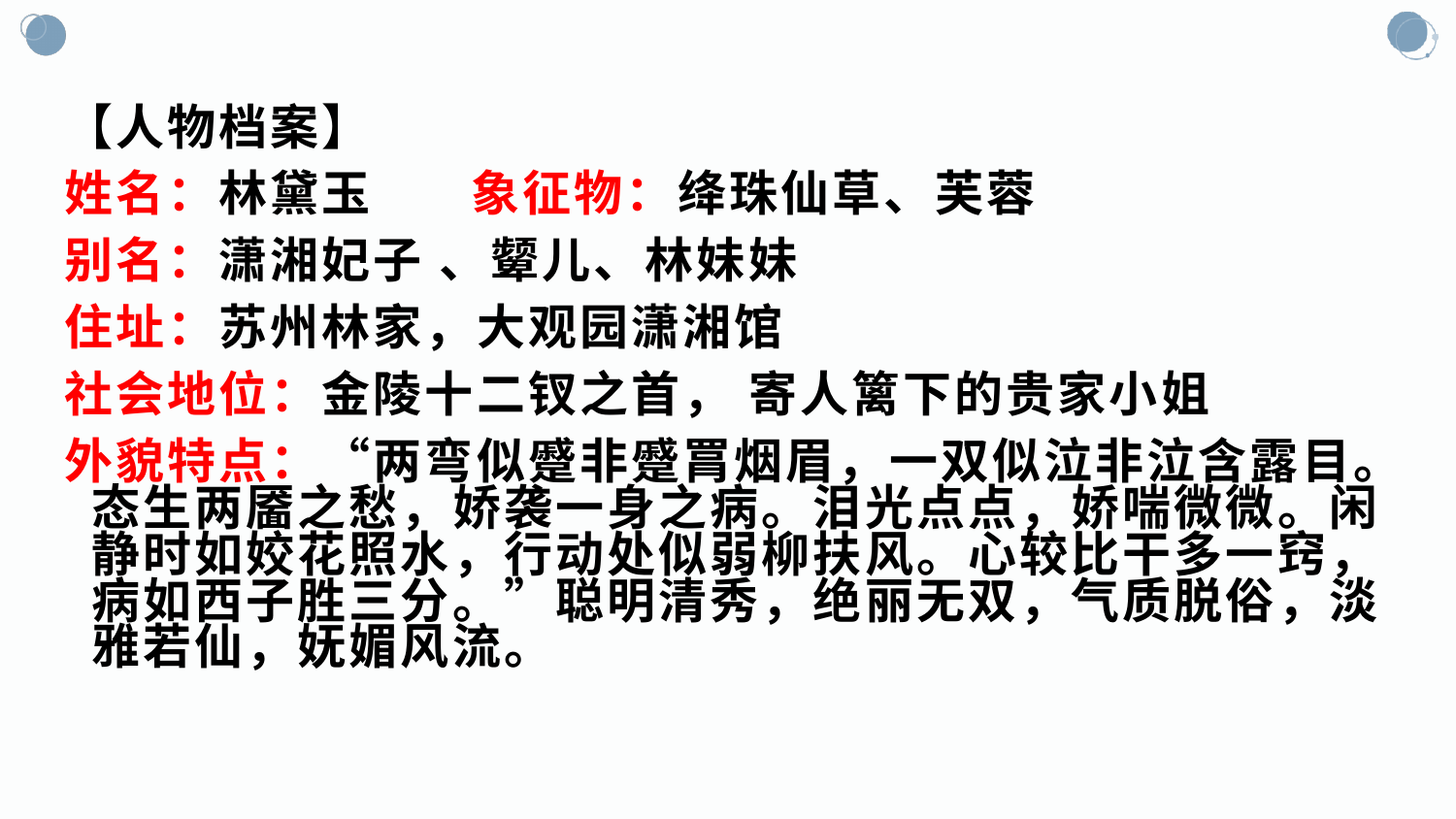

#
【人物档案】
姓名：林黛玉       象征物：绛珠仙草、芙蓉
别名：潇湘妃子 、颦儿、林妹妹
住址：苏州林家，大观园潇湘馆
社会地位：金陵十二钗之首， 寄人篱下的贵家小姐
外貌特点：“两弯似蹙非蹙罥烟眉，一双似泣非泣含露目。态生两靥之愁，娇袭一身之病。泪光点点，娇喘微微。闲静时如姣花照水，行动处似弱柳扶风。心较比干多一窍，病如西子胜三分。”聪明清秀，绝丽无双，气质脱俗，淡雅若仙，妩媚风流。